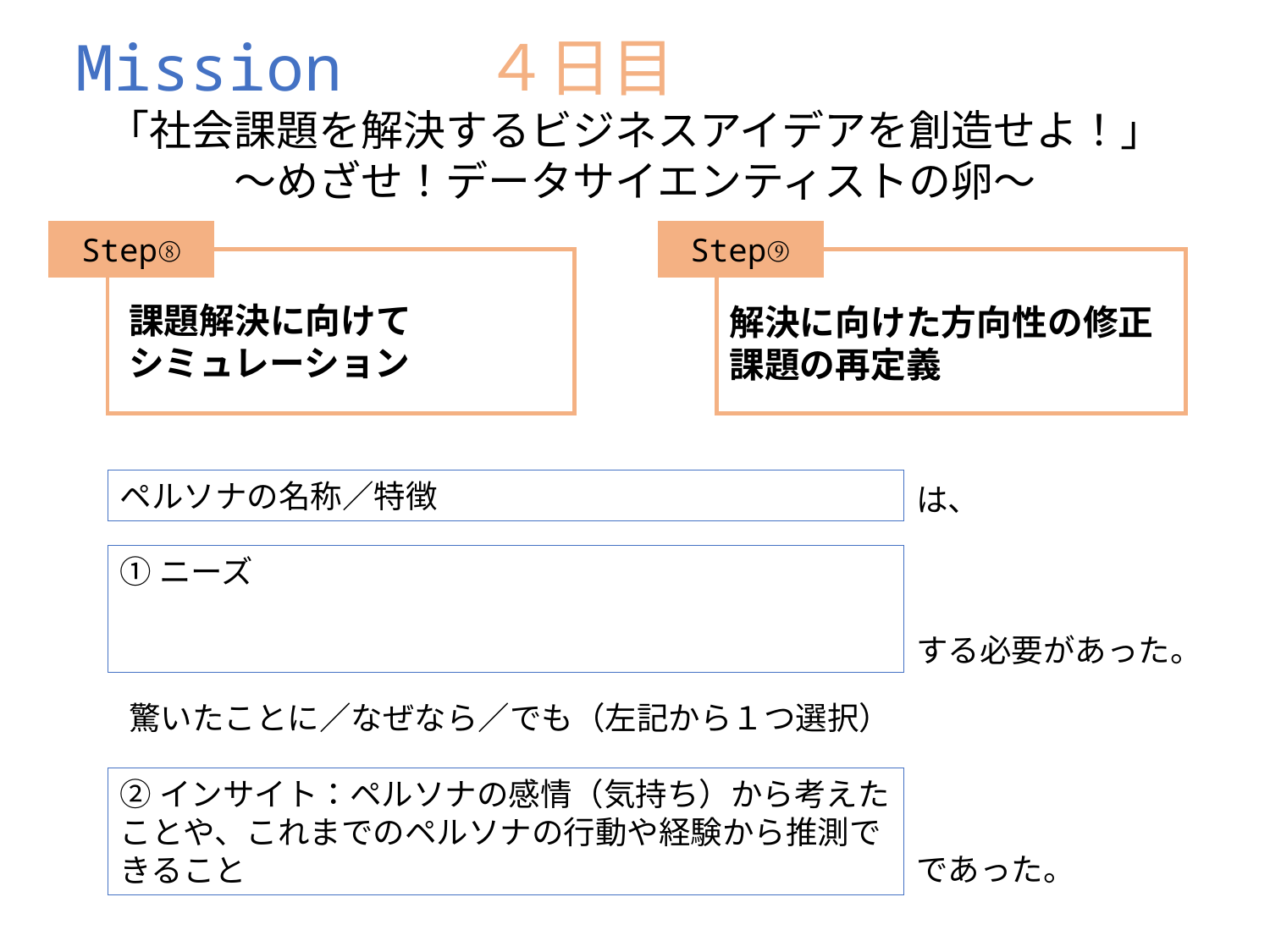

Mission　　４日目
「社会課題を解決するビジネスアイデアを創造せよ！」
～めざせ！データサイエンティストの卵～
Step⑧

課題解決に向けて
シミュレーション
Step⑨

解決に向けた方向性の修正
課題の再定義
ペルソナの名称／特徴
は、
①ニーズ

する必要があった。
驚いたことに／なぜなら／でも（左記から１つ選択）
②インサイト：ペルソナの感情（気持ち）から考えたことや、これまでのペルソナの行動や経験から推測できること
であった。